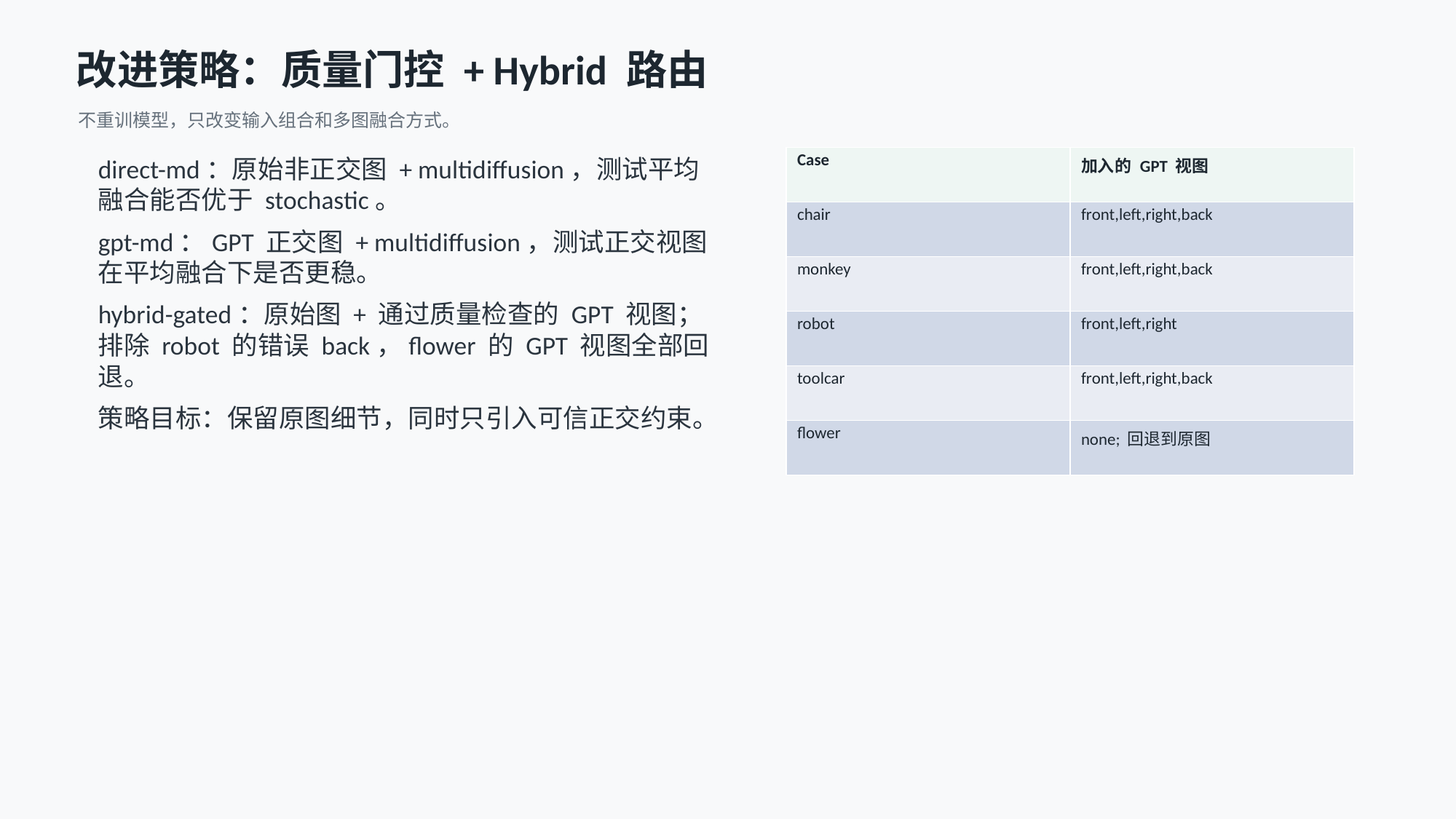

改进策略：质量门控 + Hybrid 路由
不重训模型，只改变输入组合和多图融合方式。
direct-md：原始非正交图 + multidiffusion，测试平均融合能否优于 stochastic。
gpt-md：GPT 正交图 + multidiffusion，测试正交视图在平均融合下是否更稳。
hybrid-gated：原始图 + 通过质量检查的 GPT 视图；排除 robot 的错误 back，flower 的 GPT 视图全部回退。
策略目标：保留原图细节，同时只引入可信正交约束。
| Case | 加入的 GPT 视图 |
| --- | --- |
| chair | front,left,right,back |
| monkey | front,left,right,back |
| robot | front,left,right |
| toolcar | front,left,right,back |
| flower | none; 回退到原图 |